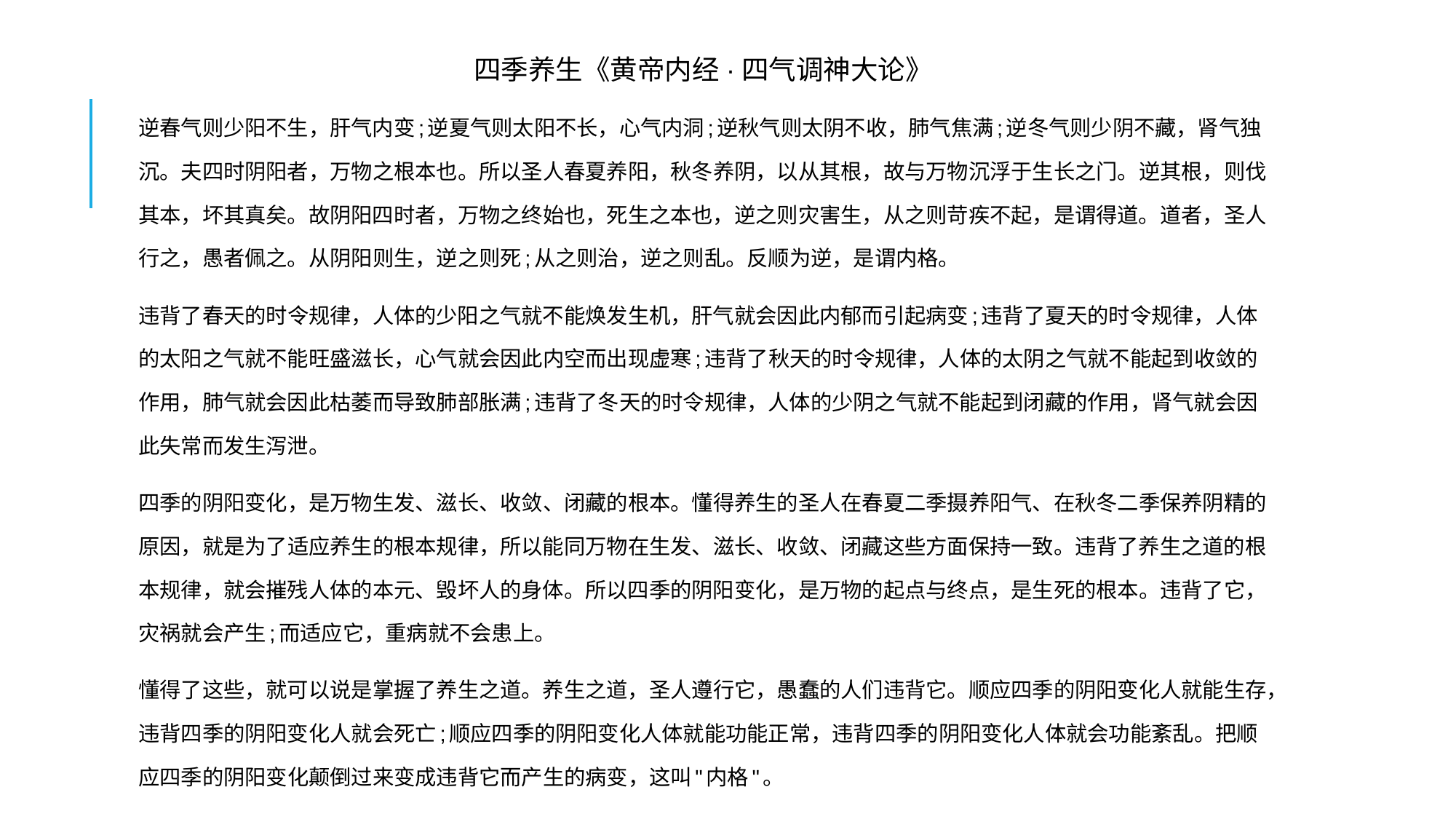

四季养生《黄帝内经·四气调神大论》
逆春气则少阳不生，肝气内变;逆夏气则太阳不长，心气内洞;逆秋气则太阴不收，肺气焦满;逆冬气则少阴不藏，肾气独沉。夫四时阴阳者，万物之根本也。所以圣人春夏养阳，秋冬养阴，以从其根，故与万物沉浮于生长之门。逆其根，则伐其本，坏其真矣。故阴阳四时者，万物之终始也，死生之本也，逆之则灾害生，从之则苛疾不起，是谓得道。道者，圣人行之，愚者佩之。从阴阳则生，逆之则死;从之则治，逆之则乱。反顺为逆，是谓内格。
违背了春天的时令规律，人体的少阳之气就不能焕发生机，肝气就会因此内郁而引起病变;违背了夏天的时令规律，人体的太阳之气就不能旺盛滋长，心气就会因此内空而出现虚寒;违背了秋天的时令规律，人体的太阴之气就不能起到收敛的作用，肺气就会因此枯萎而导致肺部胀满;违背了冬天的时令规律，人体的少阴之气就不能起到闭藏的作用，肾气就会因此失常而发生泻泄。
四季的阴阳变化，是万物生发、滋长、收敛、闭藏的根本。懂得养生的圣人在春夏二季摄养阳气、在秋冬二季保养阴精的原因，就是为了适应养生的根本规律，所以能同万物在生发、滋长、收敛、闭藏这些方面保持一致。违背了养生之道的根本规律，就会摧残人体的本元、毁坏人的身体。所以四季的阴阳变化，是万物的起点与终点，是生死的根本。违背了它，灾祸就会产生;而适应它，重病就不会患上。
懂得了这些，就可以说是掌握了养生之道。养生之道，圣人遵行它，愚蠢的人们违背它。顺应四季的阴阳变化人就能生存，违背四季的阴阳变化人就会死亡;顺应四季的阴阳变化人体就能功能正常，违背四季的阴阳变化人体就会功能紊乱。把顺应四季的阴阳变化颠倒过来变成违背它而产生的病变，这叫"内格"。